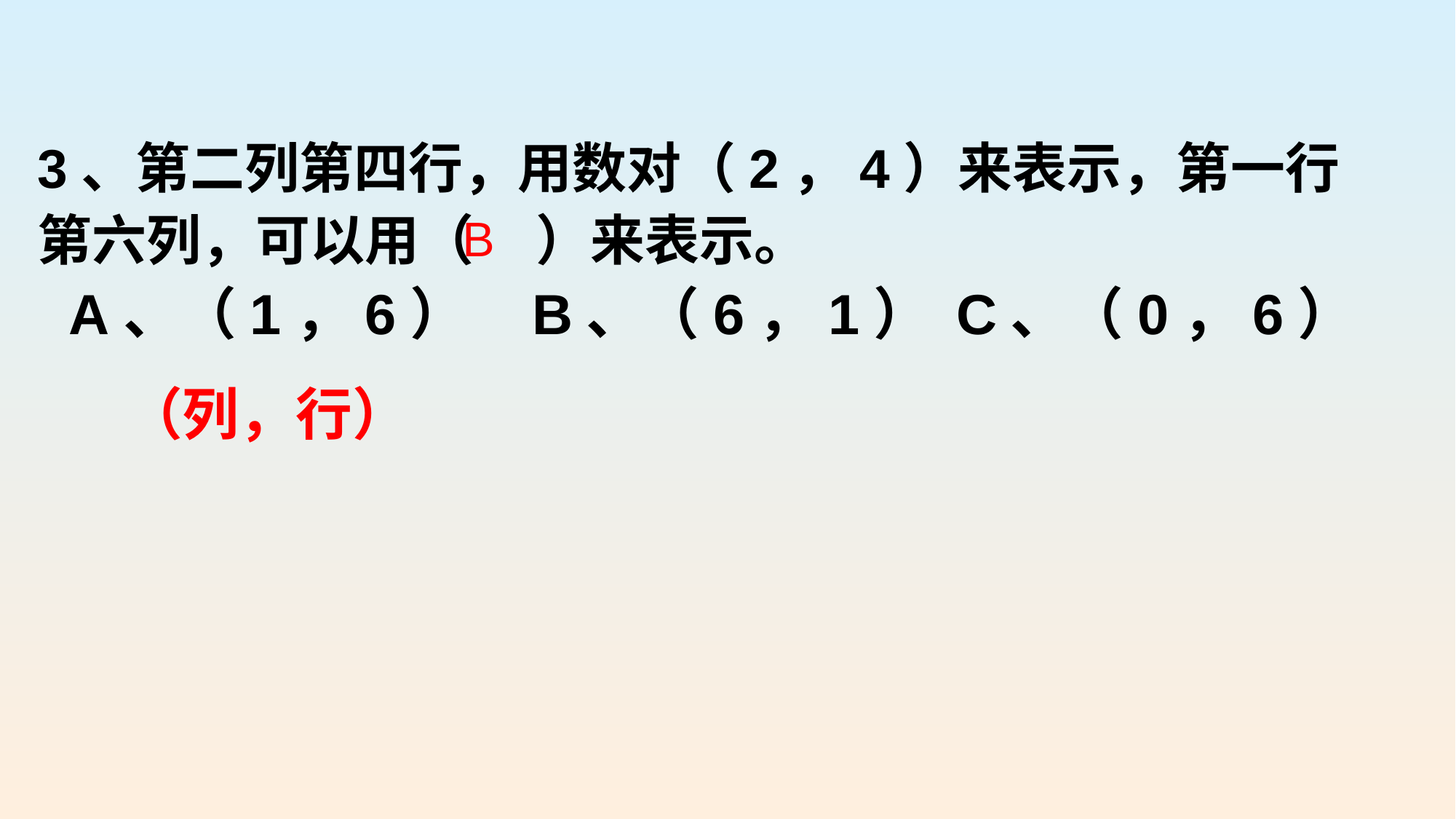

3、第二列第四行，用数对（2，4）来表示，第一行第六列，可以用（     ）来表示。
  A、（1，6）    B、（6，1） C、（0，6）
B
（列，行）